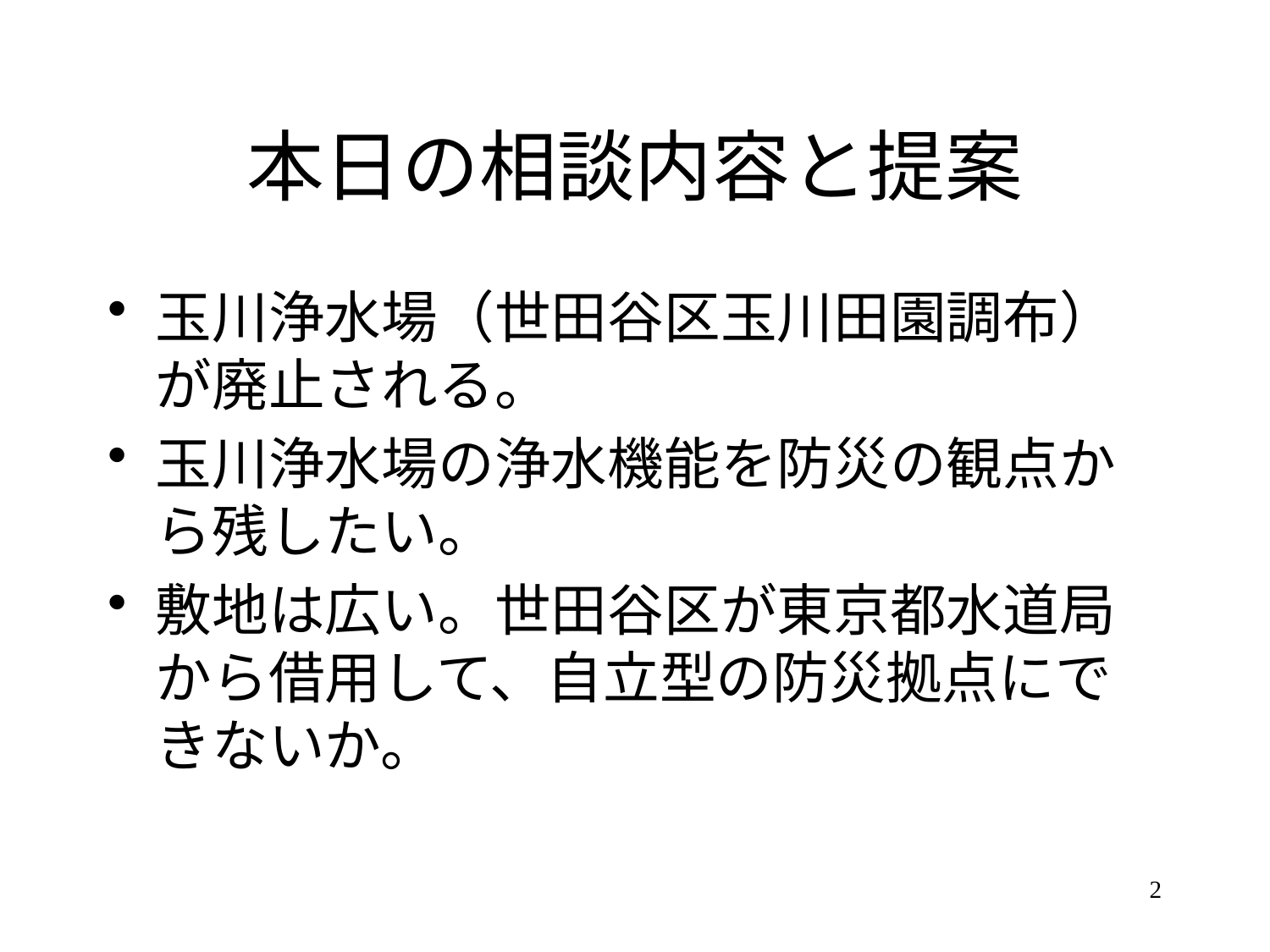

# 本日の相談内容と提案
玉川浄水場（世田谷区玉川田園調布）が廃止される。
玉川浄水場の浄水機能を防災の観点から残したい。
敷地は広い。世田谷区が東京都水道局から借用して、自立型の防災拠点にできないか。
2